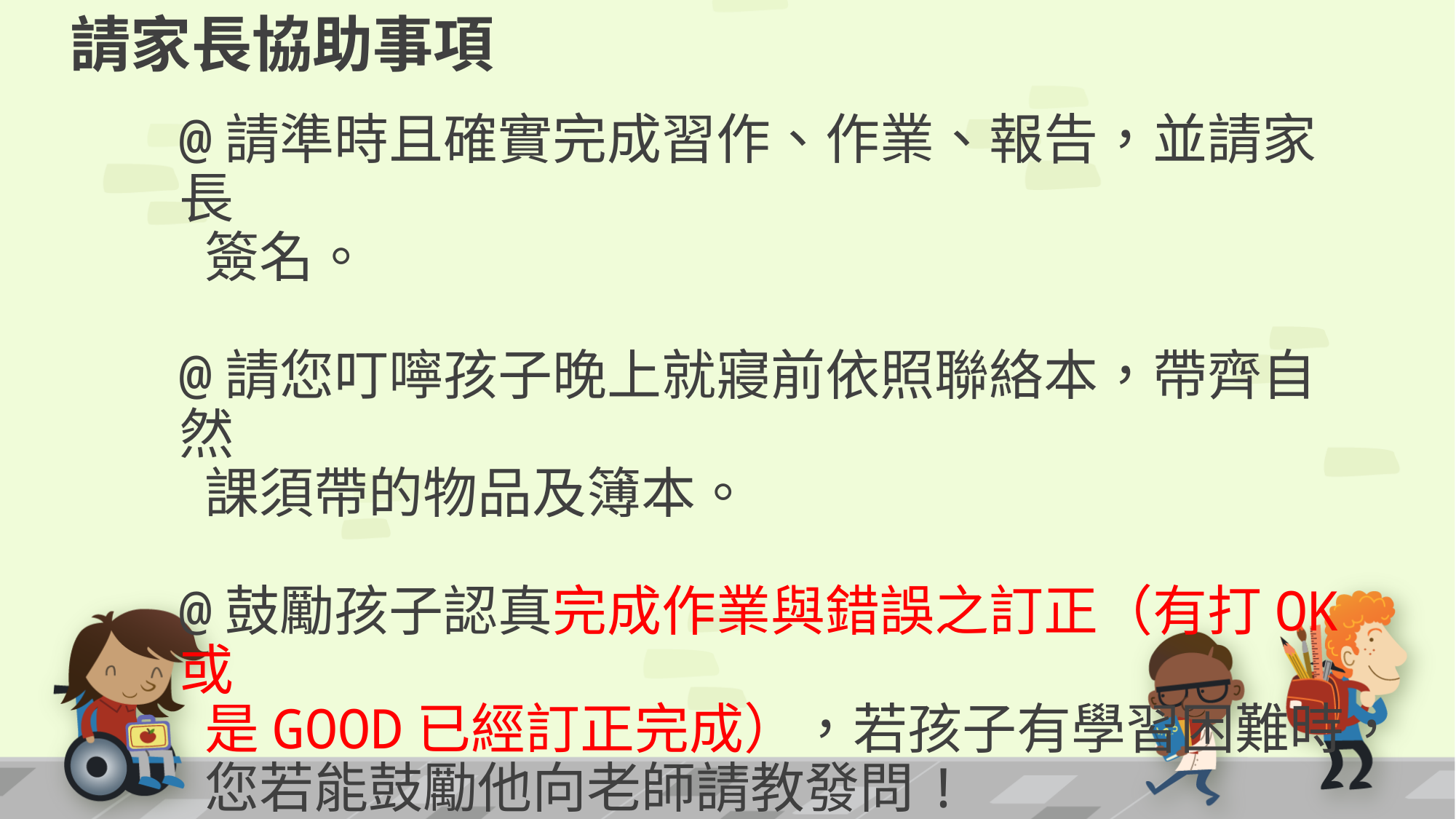

請家長協助事項
@請準時且確實完成習作、作業、報告，並請家長
 簽名。

@請您叮嚀孩子晚上就寢前依照聯絡本，帶齊自然
 課須帶的物品及簿本。

@鼓勵孩子認真完成作業與錯誤之訂正（有打OK或
 是GOOD已經訂正完成），若孩子有學習困難時，
 您若能鼓勵他向老師請教發問!